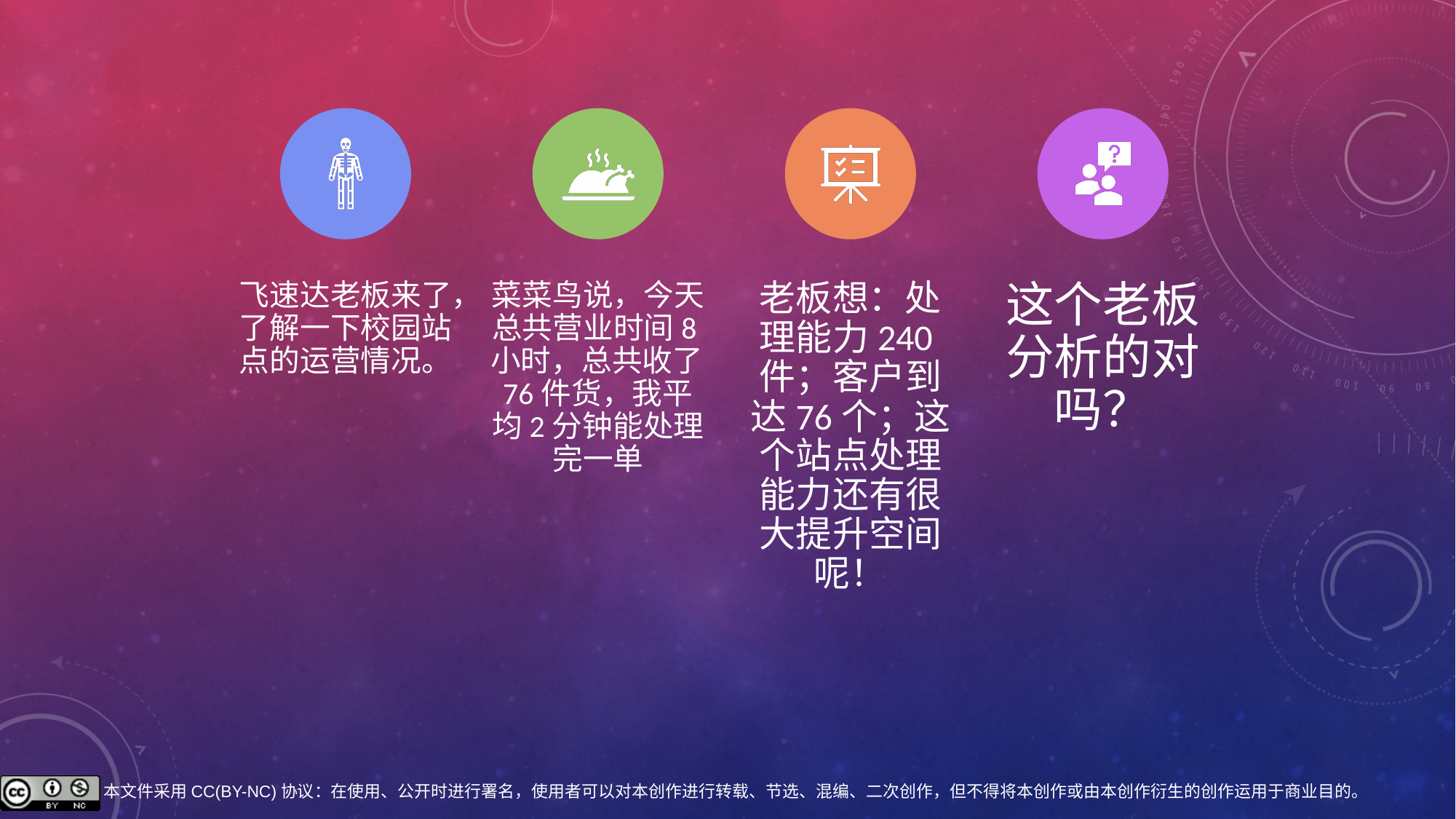

飞速达老板来了，了解一下校园站点的运营情况。
菜菜鸟说，今天总共营业时间8小时，总共收了76件货，我平均2分钟能处理完一单
老板想：处理能力240件；客户到达76个；这个站点处理能力还有很大提升空间呢！
这个老板分析的对吗？